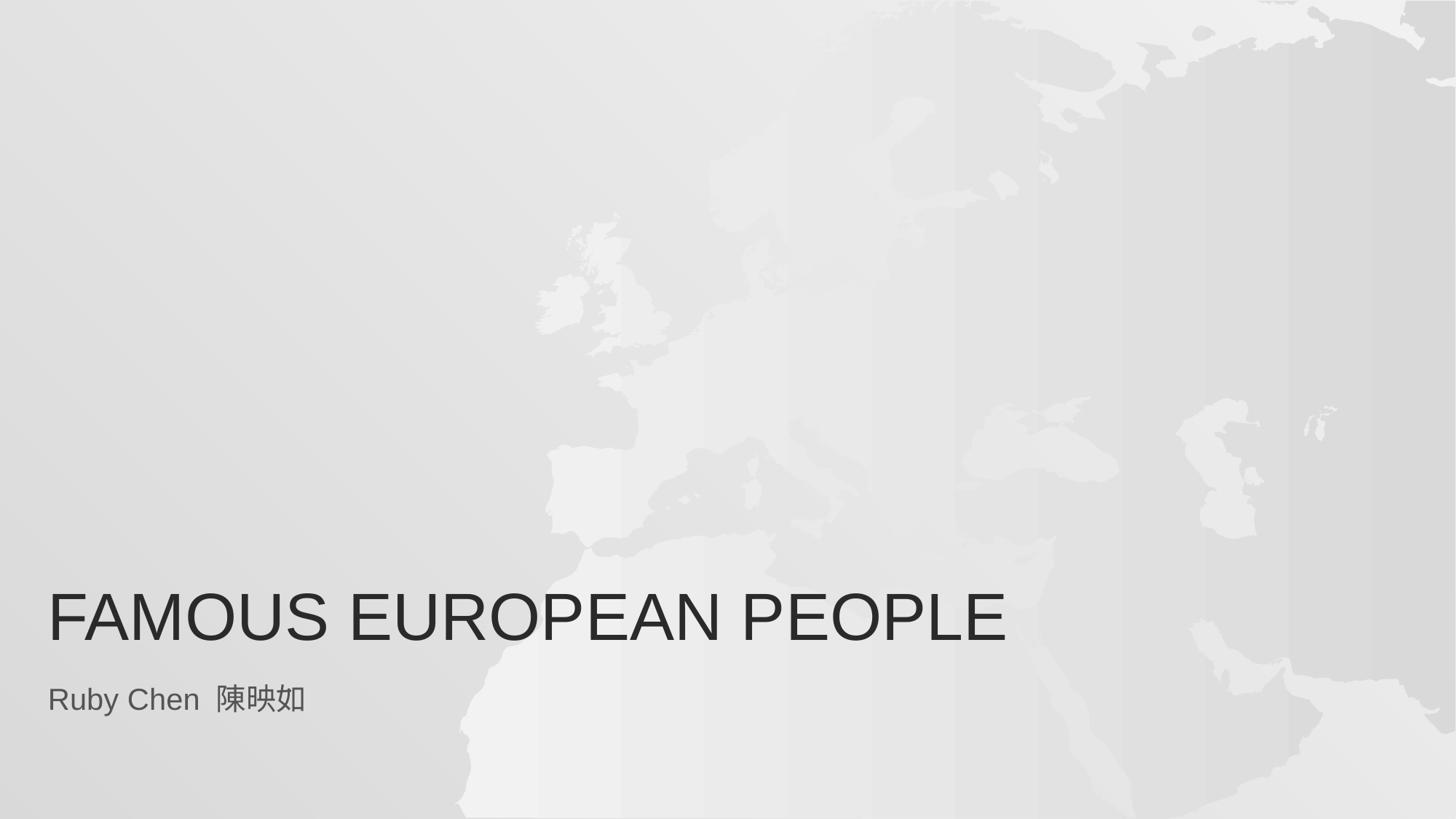

# Famous European people
Ruby Chen 陳映如